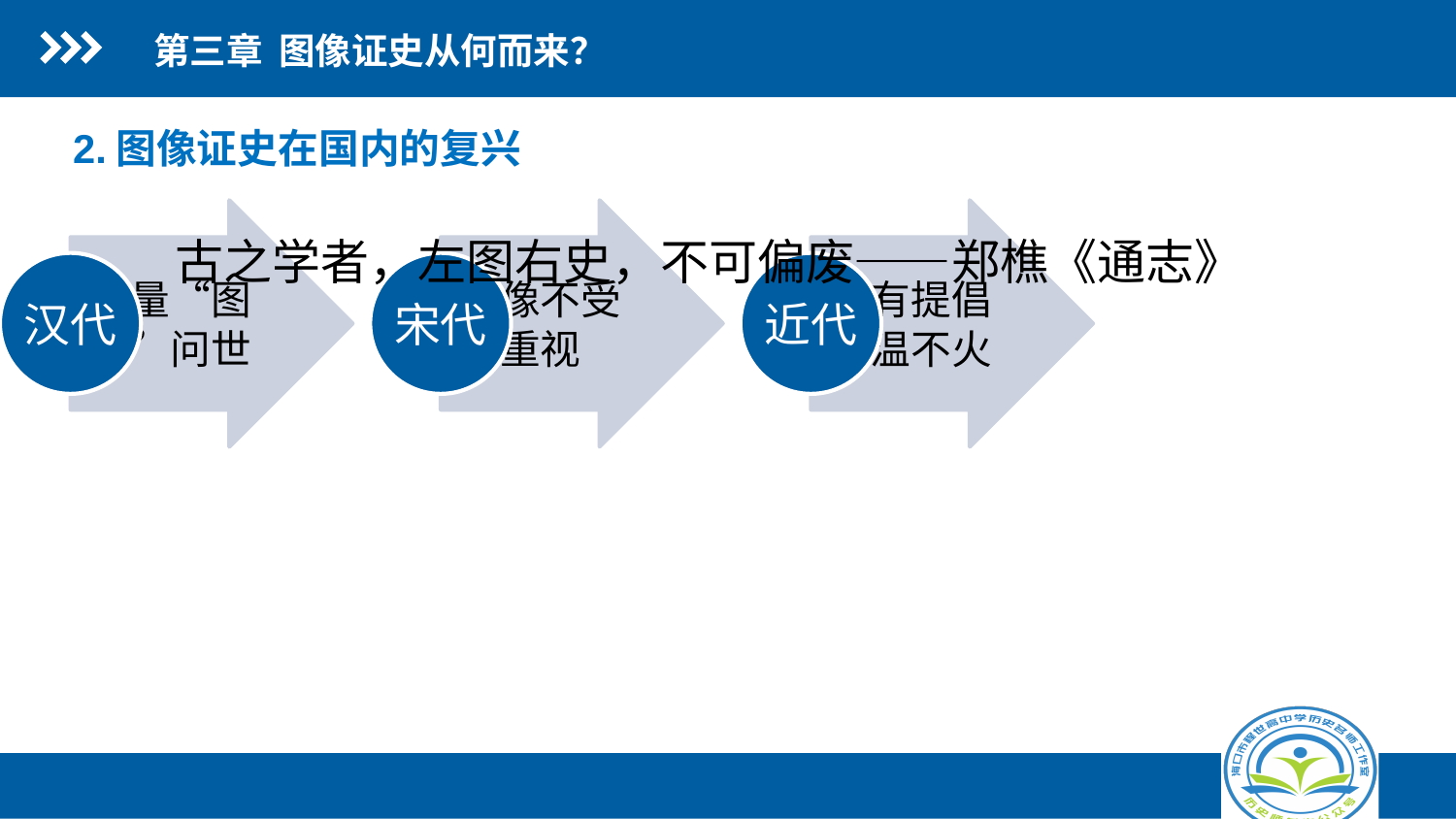

第三章  图像证史从何而来？
2.图像证史在国内的复兴
大量“图经”问世
汉代
图像不受重视
宋代
虽有提倡不温不火
近代
古之学者，左图右史，不可偏废——郑樵《通志》